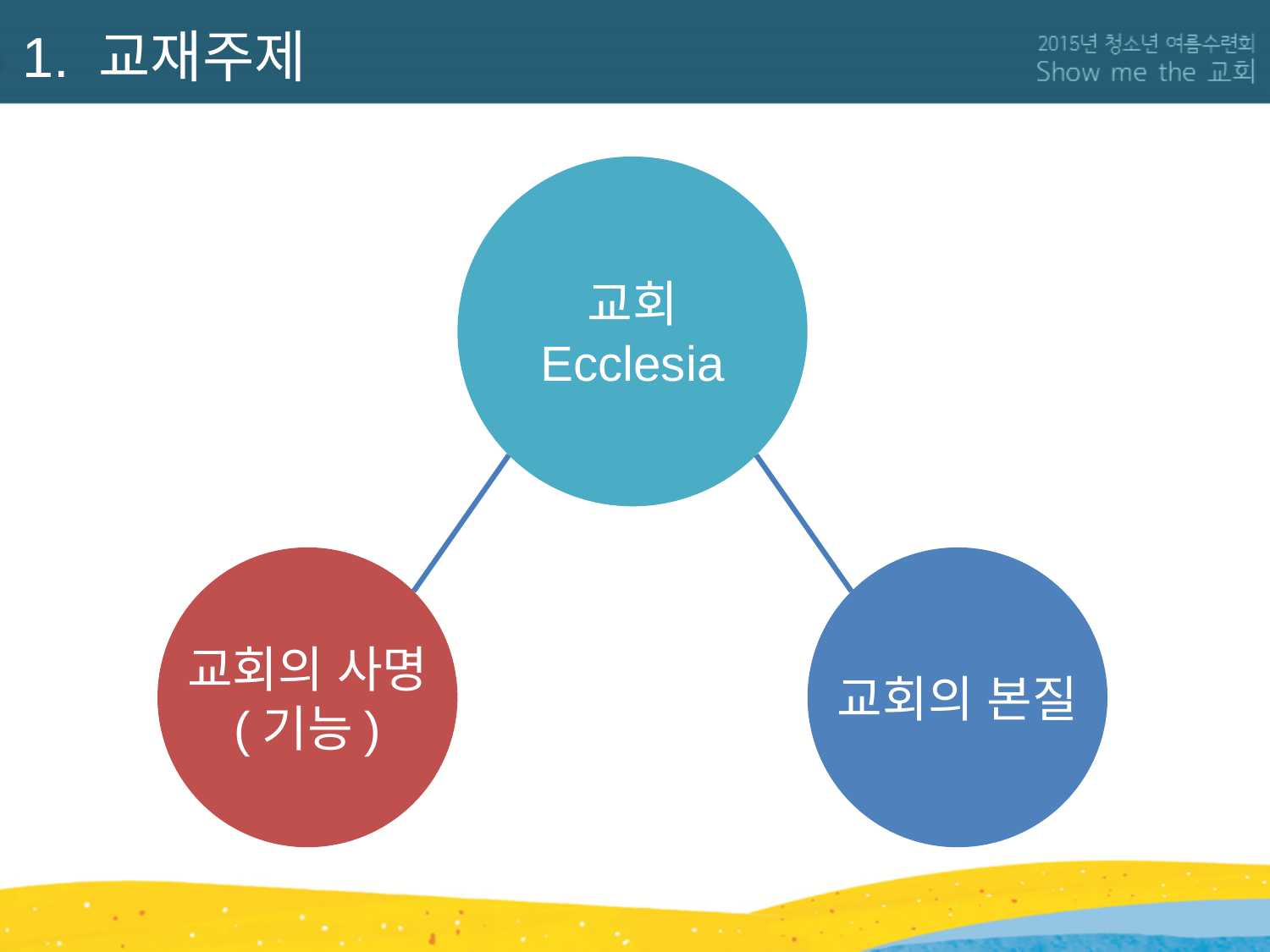

1. 교재주제
교회
Ecclesia
교회의 사명
(기능)
교회의 본질